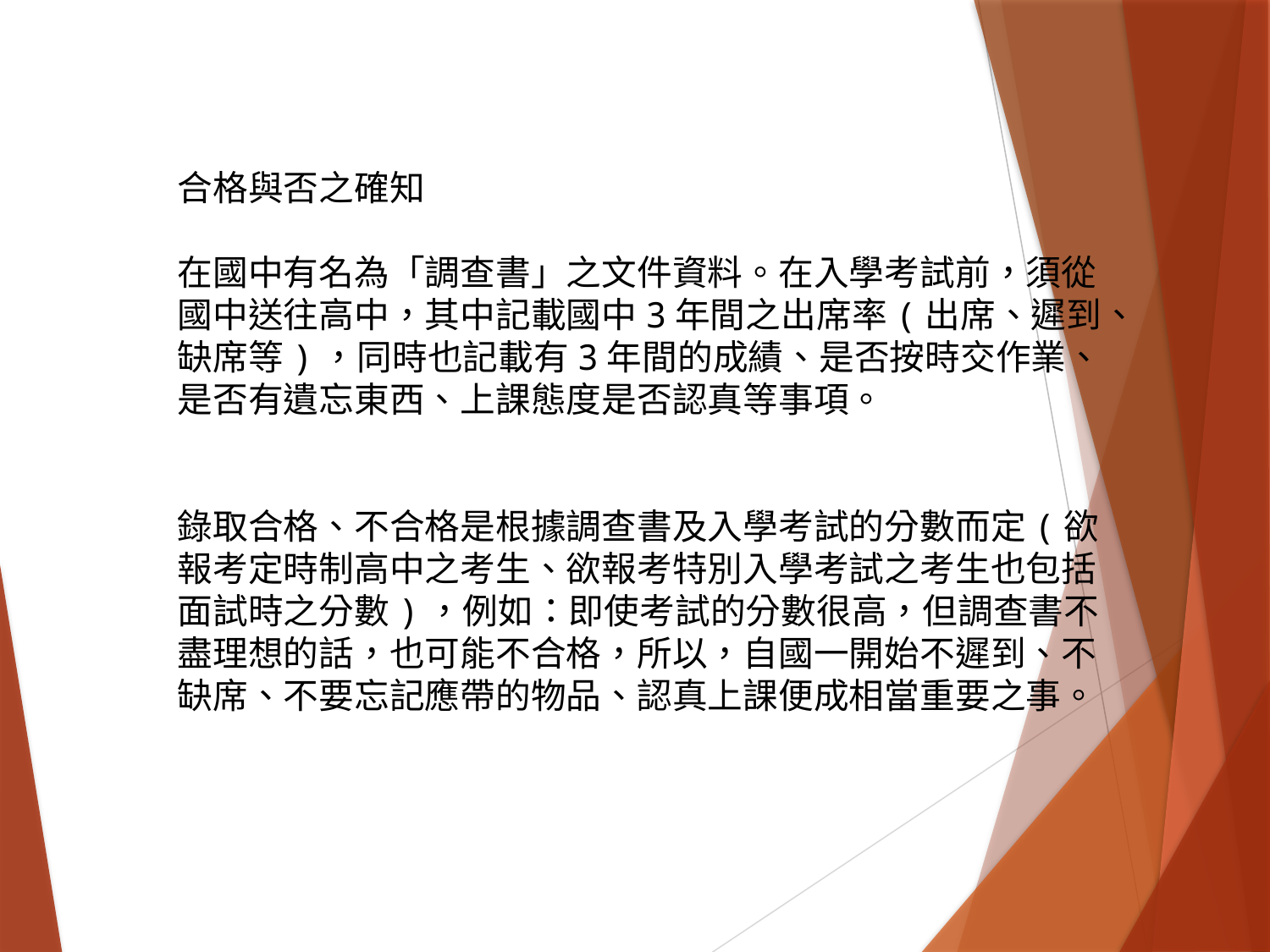

合格與否之確知

在國中有名為「調查書」之文件資料。在入學考試前，須從國中送往高中，其中記載國中3年間之出席率(出席、遲到、缺席等)，同時也記載有3年間的成績、是否按時交作業、是否有遺忘東西、上課態度是否認真等事項。

錄取合格、不合格是根據調查書及入學考試的分數而定(欲報考定時制高中之考生、欲報考特別入學考試之考生也包括面試時之分數)，例如：即使考試的分數很高，但調查書不盡理想的話，也可能不合格，所以，自國一開始不遲到、不缺席、不要忘記應帶的物品、認真上課便成相當重要之事。